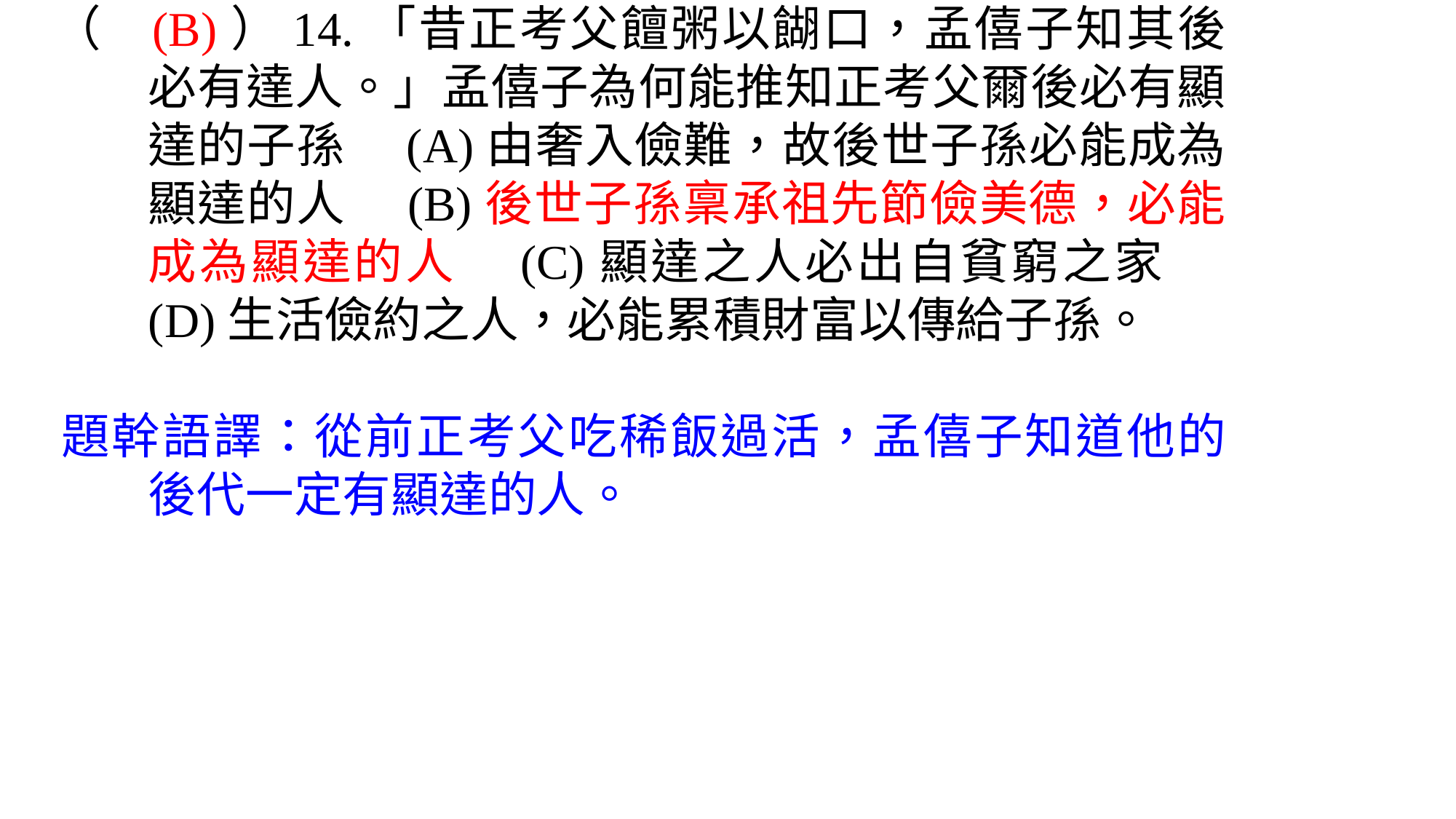

（	(B)）14.「昔正考父饘粥以餬口，孟僖子知其後必有達人。」孟僖子為何能推知正考父爾後必有顯達的子孫　(A)由奢入儉難，故後世子孫必能成為顯達的人　(B)後世子孫稟承祖先節儉美德，必能成為顯達的人　(C)顯達之人必出自貧窮之家　(D)生活儉約之人，必能累積財富以傳給子孫。

題幹語譯：從前正考父吃稀飯過活，孟僖子知道他的後代一定有顯達的人。